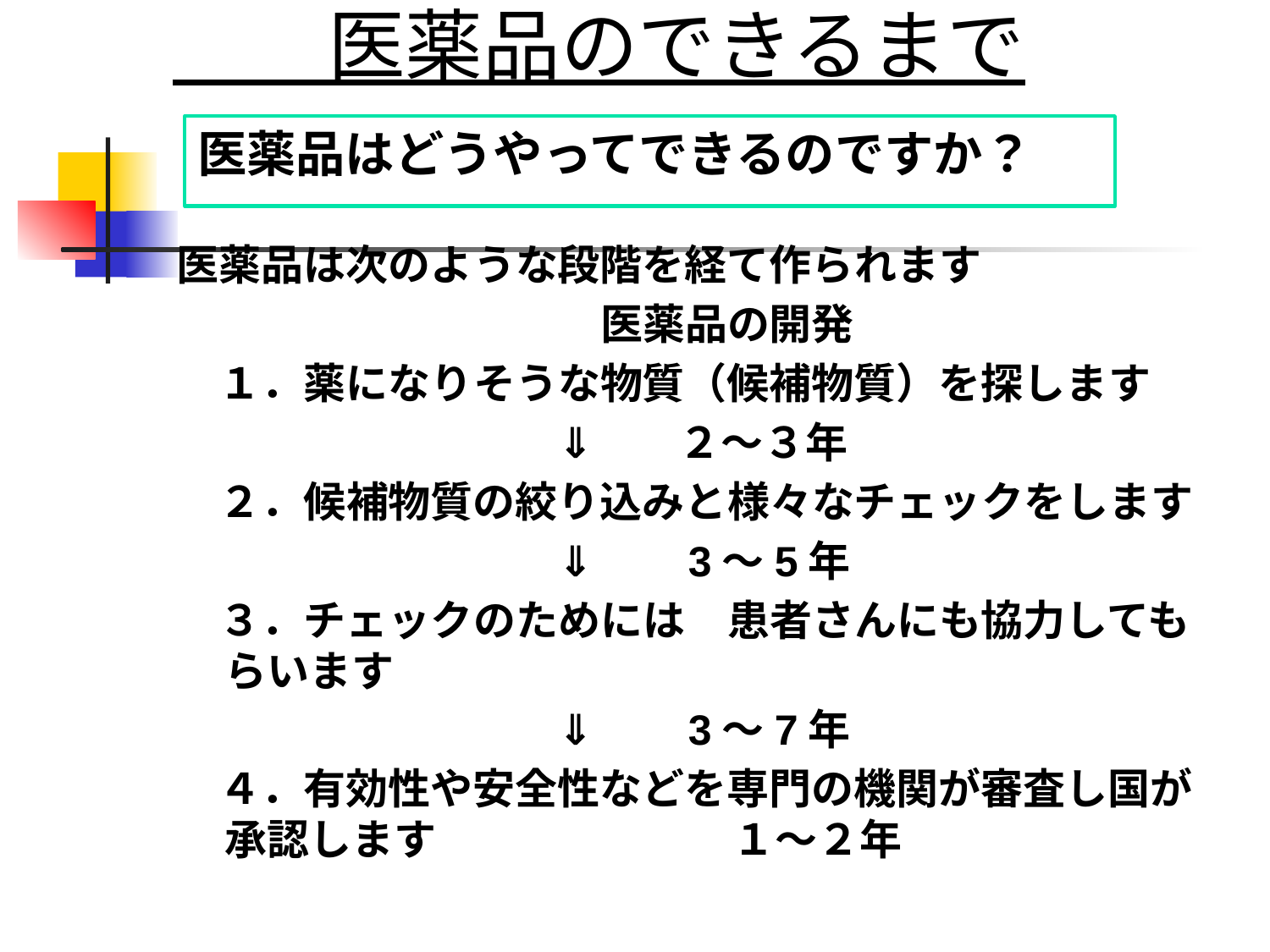

# 医薬品のできるまで

医薬品は次のような段階を経て作られます
　　　　　　　　　　医薬品の開発
　１．薬になりそうな物質（候補物質）を探します
　　　　　　　　　⇓　　２～３年
　２．候補物質の絞り込みと様々なチェックをします
　　　　　　　　　⇓　　3～5年
　３．チェックのためには　患者さんにも協力してもらいます
　　　　　　　　　⇓　　3～7年
　４．有効性や安全性などを専門の機関が審査し国が承認します　　　　　　　１～２年
医薬品はどうやってできるのですか？